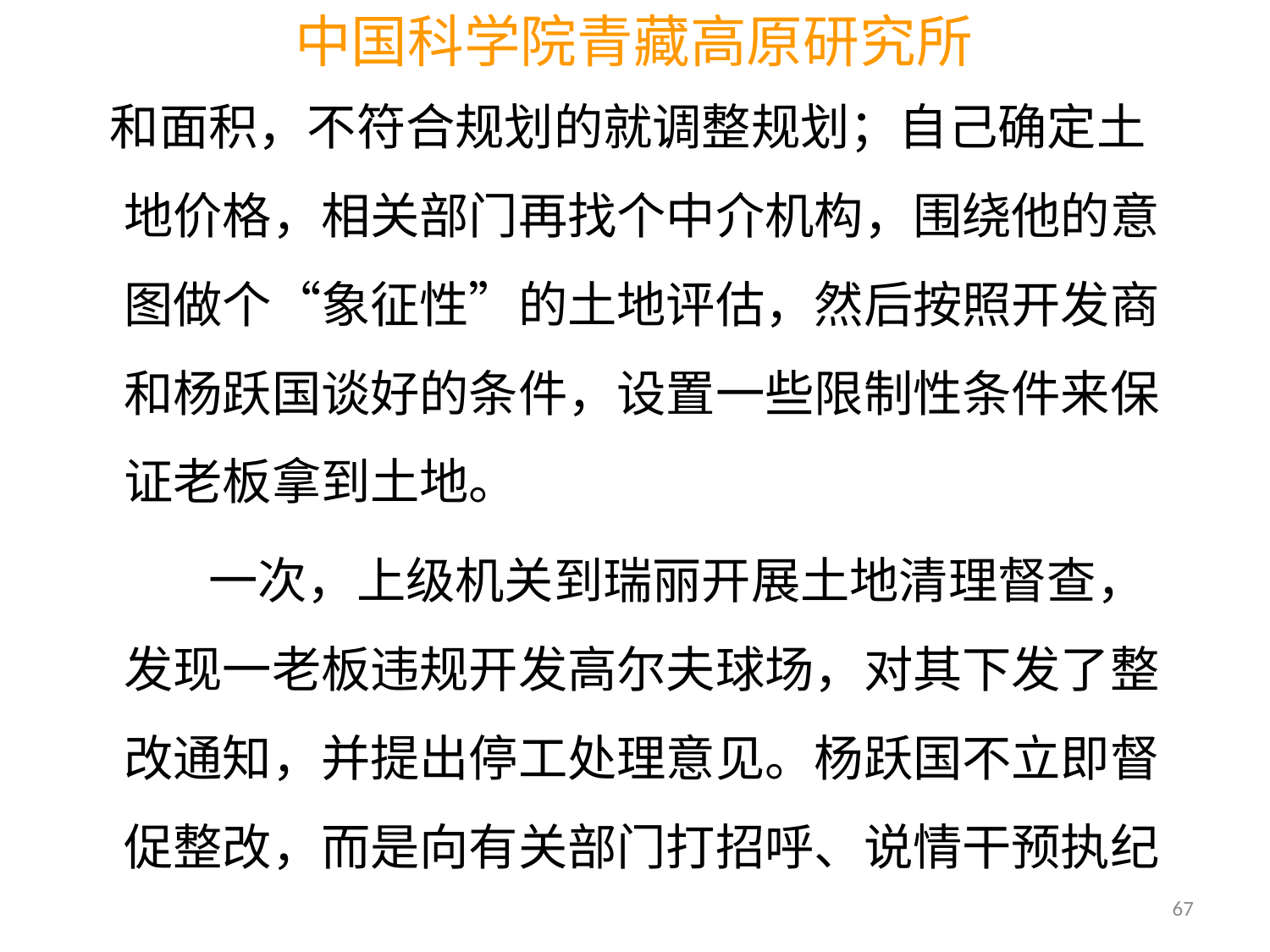

和面积，不符合规划的就调整规划；自己确定土地价格，相关部门再找个中介机构，围绕他的意图做个“象征性”的土地评估，然后按照开发商和杨跃国谈好的条件，设置一些限制性条件来保证老板拿到土地。
  　　一次，上级机关到瑞丽开展土地清理督查，发现一老板违规开发高尔夫球场，对其下发了整改通知，并提出停工处理意见。杨跃国不立即督促整改，而是向有关部门打招呼、说情干预执纪
67